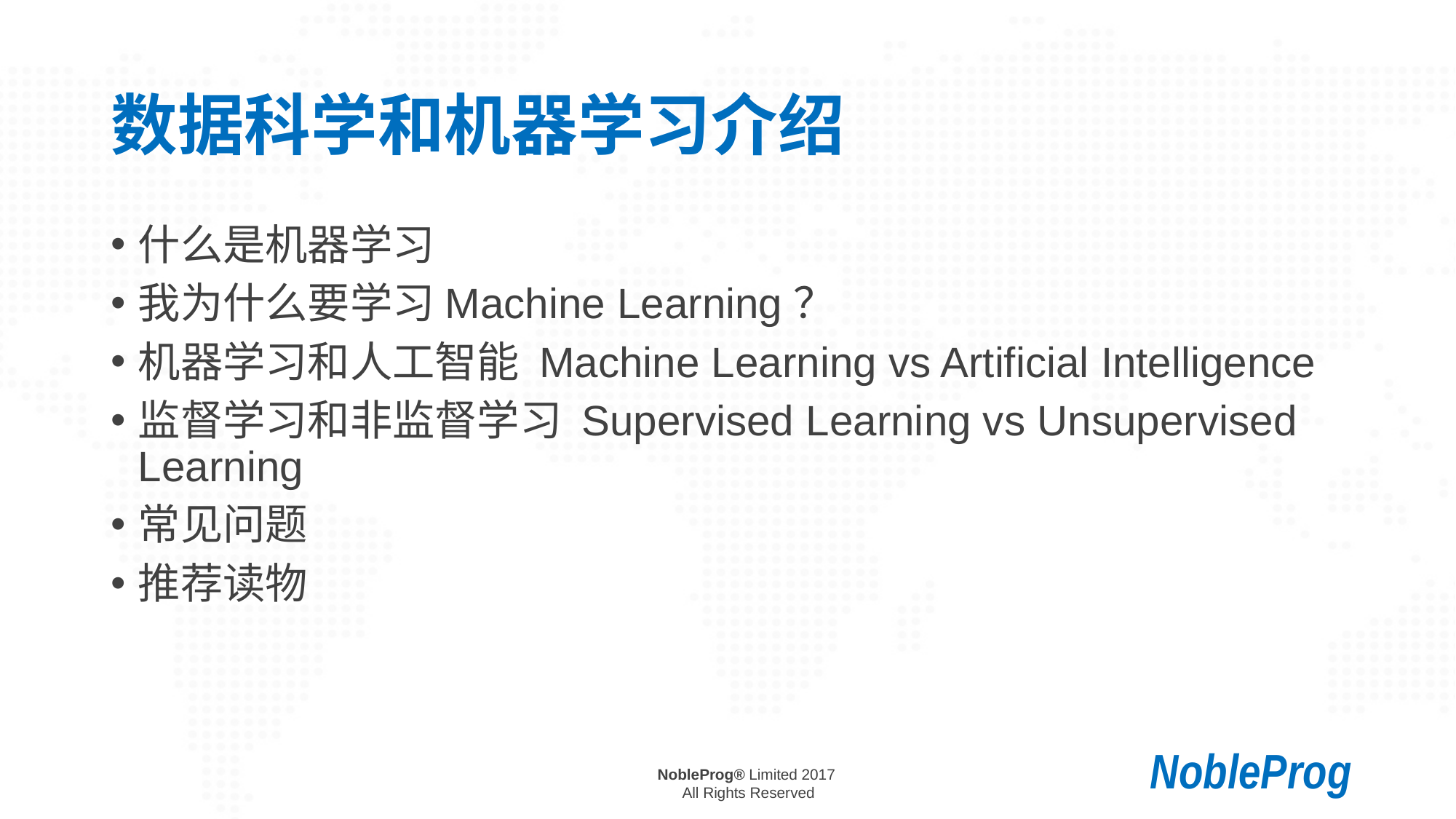

# 数据科学和机器学习介绍
什么是机器学习
我为什么要学习Machine Learning？
机器学习和人工智能 Machine Learning vs Artificial Intelligence
监督学习和非监督学习 Supervised Learning vs Unsupervised Learning
常见问题
推荐读物